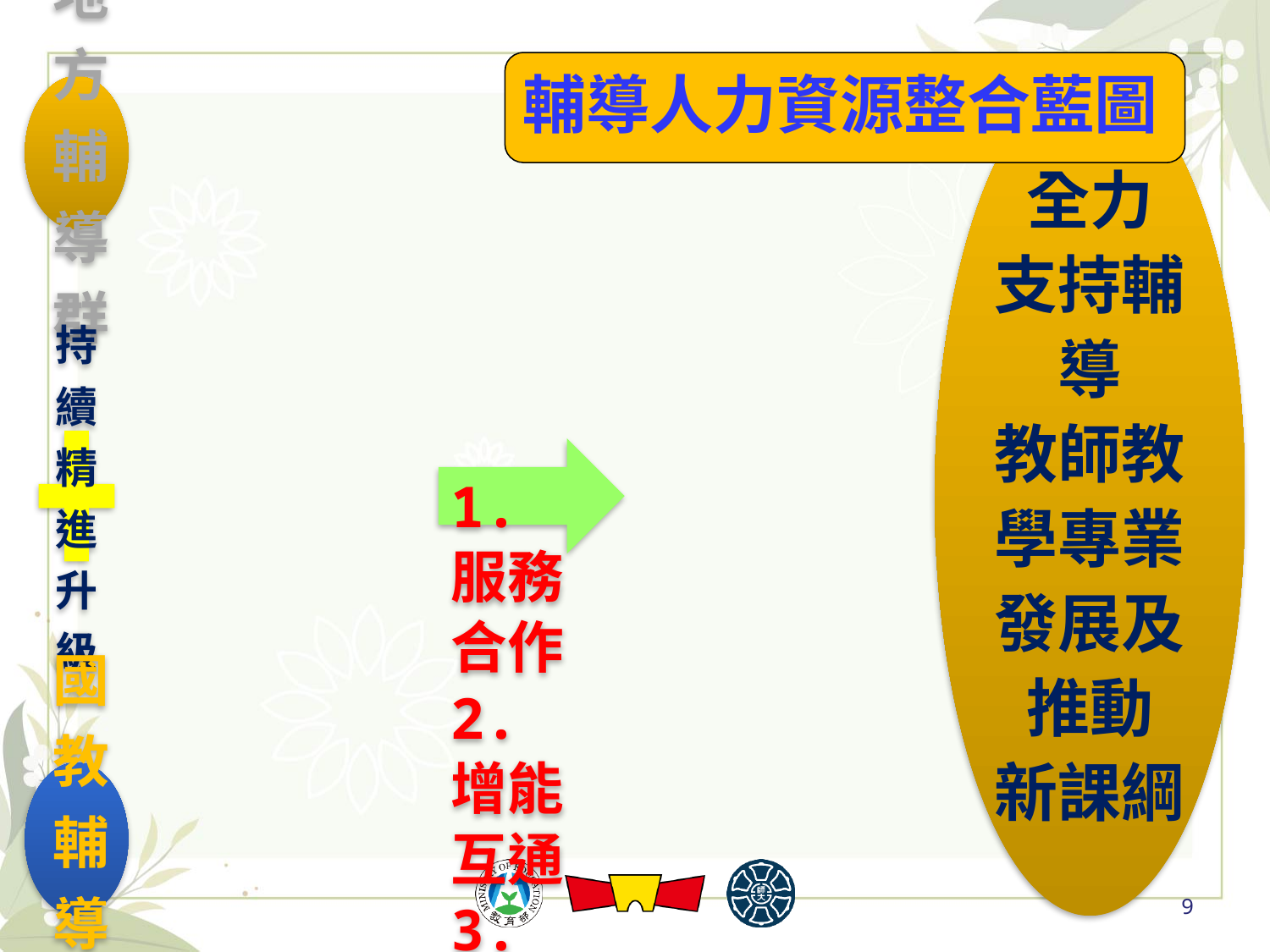

輔導人力資源整合藍圖
地方
輔導群
持續精進升級
國教
1. 服務合作
2. 增能互通
全力
支持輔導
教師教學專業發展及推動
新課綱
9